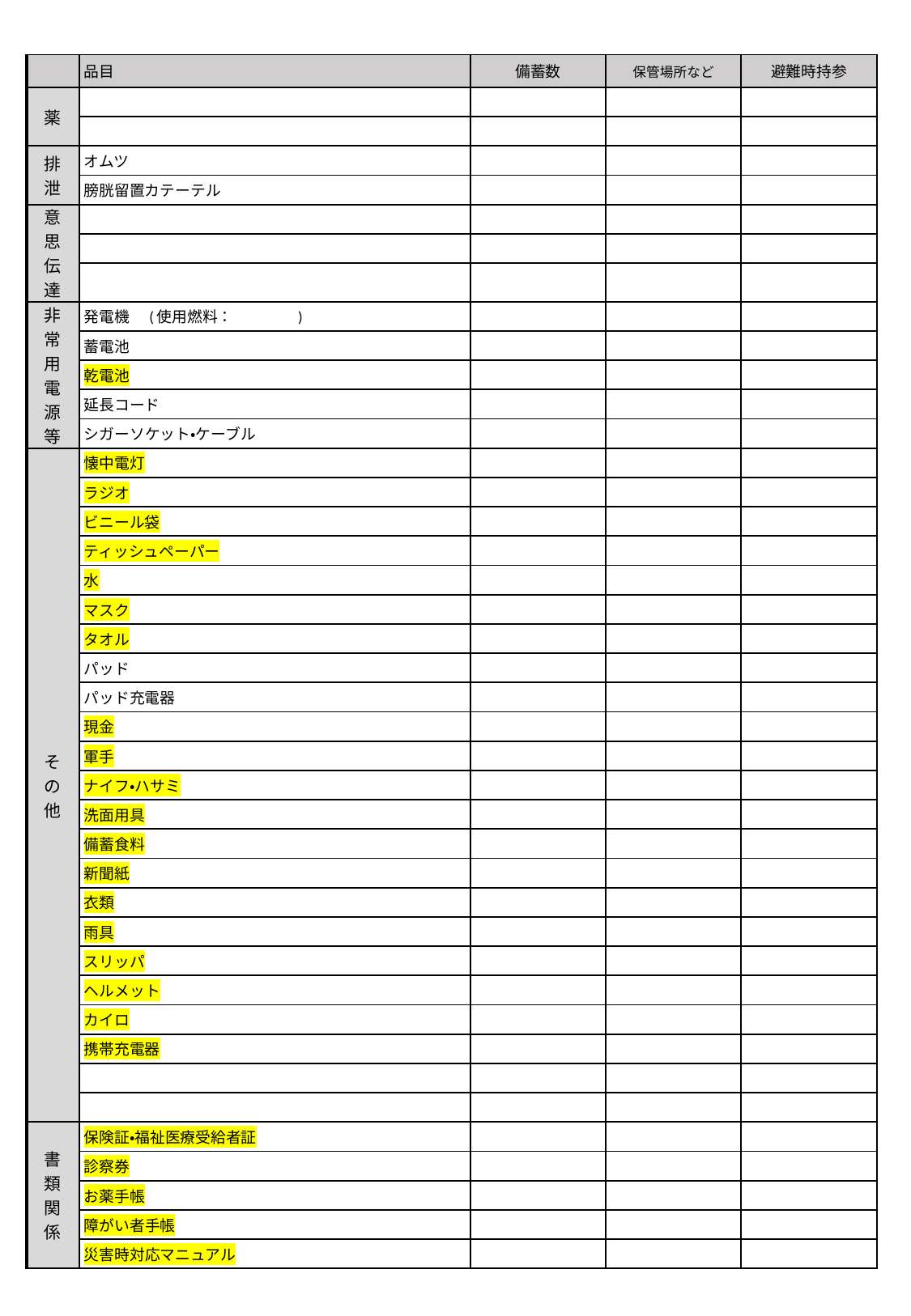

|  | 品目 | 備蓄数 | 保管場所など | 避難時持参 |
| --- | --- | --- | --- | --- |
| 薬 |  |  |  |  |
|  |  |  |  |  |
| 排泄 | オムツ |  |  |  |
|  | 膀胱留置カテーテル |  |  |  |
| 意思伝達 |  |  |  |  |
|  |  |  |  |  |
|  |  |  |  |  |
| 非常用電源等 | 発電機　(使用燃料：　　　　) |  |  |  |
|  | 蓄電池 |  |  |  |
|  | 乾電池 |  |  |  |
|  | 延長コード |  |  |  |
|  | シガーソケット・ケーブル |  |  |  |
| その他 | 懐中電灯 |  |  |  |
|  | ラジオ |  |  |  |
|  | ビニール袋 |  |  |  |
|  | ティッシュペーパー |  |  |  |
|  | 水 |  |  |  |
|  | マスク |  |  |  |
|  | タオル |  |  |  |
|  | パッド |  |  |  |
|  | パッド充電器 |  |  |  |
|  | 現金 |  |  |  |
|  | 軍手 |  |  |  |
|  | ナイフ・ハサミ |  |  |  |
|  | 洗面用具 |  |  |  |
|  | 備蓄食料 |  |  |  |
|  | 新聞紙 |  |  |  |
|  | 衣類 |  |  |  |
|  | 雨具 |  |  |  |
|  | スリッパ |  |  |  |
|  | ヘルメット |  |  |  |
|  | カイロ |  |  |  |
|  | 携帯充電器 |  |  |  |
|  |  |  |  |  |
|  |  |  |  |  |
| 書類関係 | 保険証・福祉医療受給者証 |  |  |  |
|  | 診察券 |  |  |  |
|  | お薬手帳 |  |  |  |
|  | 障がい者手帳 |  |  |  |
|  | 災害時対応マニュアル |  |  |  |